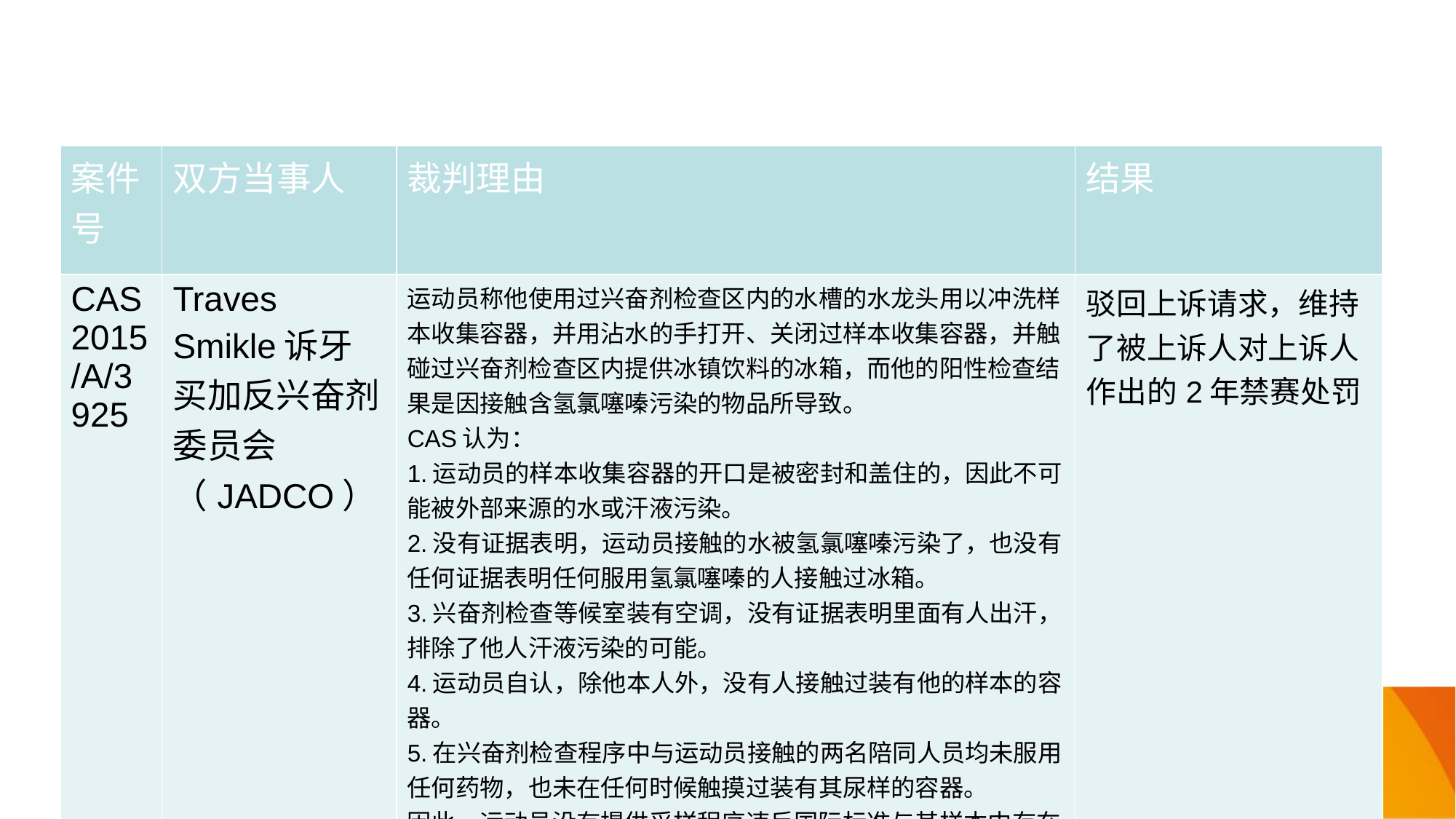

| 案件号 | 双方当事人 | 裁判理由 | 结果 |
| --- | --- | --- | --- |
| CAS 2015/A/3925 | Traves Smikle诉牙买加反兴奋剂委员会（JADCO） | 运动员称他使用过兴奋剂检查区内的水槽的水龙头用以冲洗样本收集容器，并用沾水的手打开、关闭过样本收集容器，并触碰过兴奋剂检查区内提供冰镇饮料的冰箱，而他的阳性检查结果是因接触含氢氯噻嗪污染的物品所导致。 CAS认为： 1.运动员的样本收集容器的开口是被密封和盖住的，因此不可能被外部来源的水或汗液污染。 2.没有证据表明，运动员接触的水被氢氯噻嗪污染了，也没有任何证据表明任何服用氢氯噻嗪的人接触过冰箱。 3.兴奋剂检查等候室装有空调，没有证据表明里面有人出汗，排除了他人汗液污染的可能。 4.运动员自认，除他本人外，没有人接触过装有他的样本的容器。 5.在兴奋剂检查程序中与运动员接触的两名陪同人员均未服用任何药物，也未在任何时候触摸过装有其尿样的容器。 因此，运动员没有提供采样程序违反国际标准与其样本中存在氢氯噻嗪之间的合理因果关系。 | 驳回上诉请求，维持了被上诉人对上诉人作出的2年禁赛处罚 |